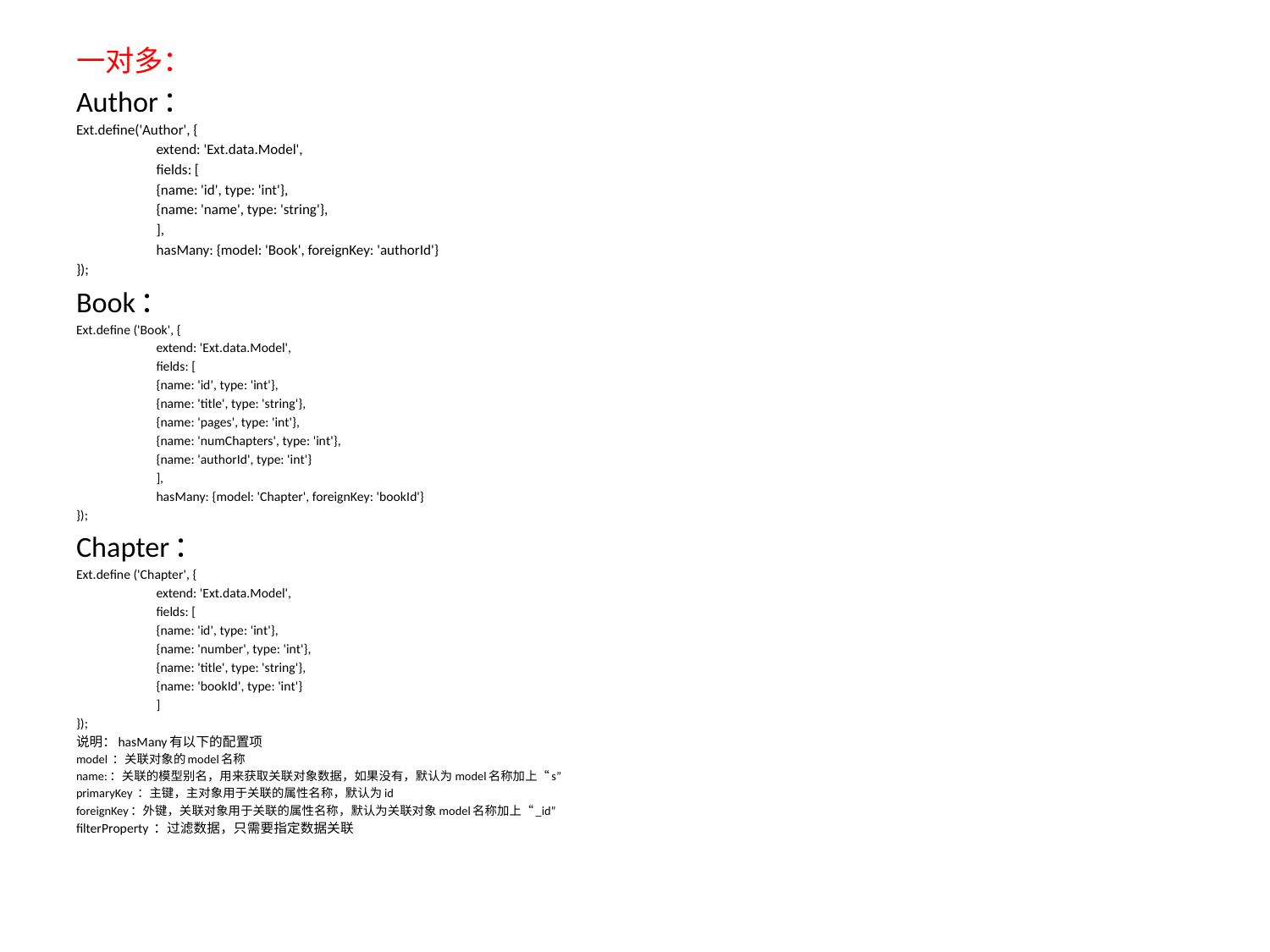

一对多：
Author：
Ext.define('Author', {
	extend: 'Ext.data.Model',
	fields: [
		{name: 'id', type: 'int'},
		{name: 'name', type: 'string'},
	],
	hasMany: {model: 'Book', foreignKey: 'authorId'}
});
Book：
Ext.define ('Book', {
	extend: 'Ext.data.Model',
	fields: [
		{name: 'id', type: 'int'},
		{name: 'title', type: 'string'},
		{name: 'pages', type: 'int'},
		{name: 'numChapters', type: 'int'},
		{name: 'authorId', type: 'int'}
	],
	hasMany: {model: 'Chapter', foreignKey: 'bookId'}
});
Chapter：
Ext.define ('Chapter', {
	extend: 'Ext.data.Model',
	fields: [
		{name: 'id', type: 'int'},
		{name: 'number', type: 'int'},
		{name: 'title', type: 'string'},
		{name: 'bookId', type: 'int'}
	]
});
说明：hasMany有以下的配置项
model ：关联对象的model名称
name:：关联的模型别名，用来获取关联对象数据，如果没有，默认为model名称加上“s”
primaryKey ：主键，主对象用于关联的属性名称，默认为id
foreignKey：外键，关联对象用于关联的属性名称，默认为关联对象model名称加上“_id”
filterProperty ：过滤数据，只需要指定数据关联